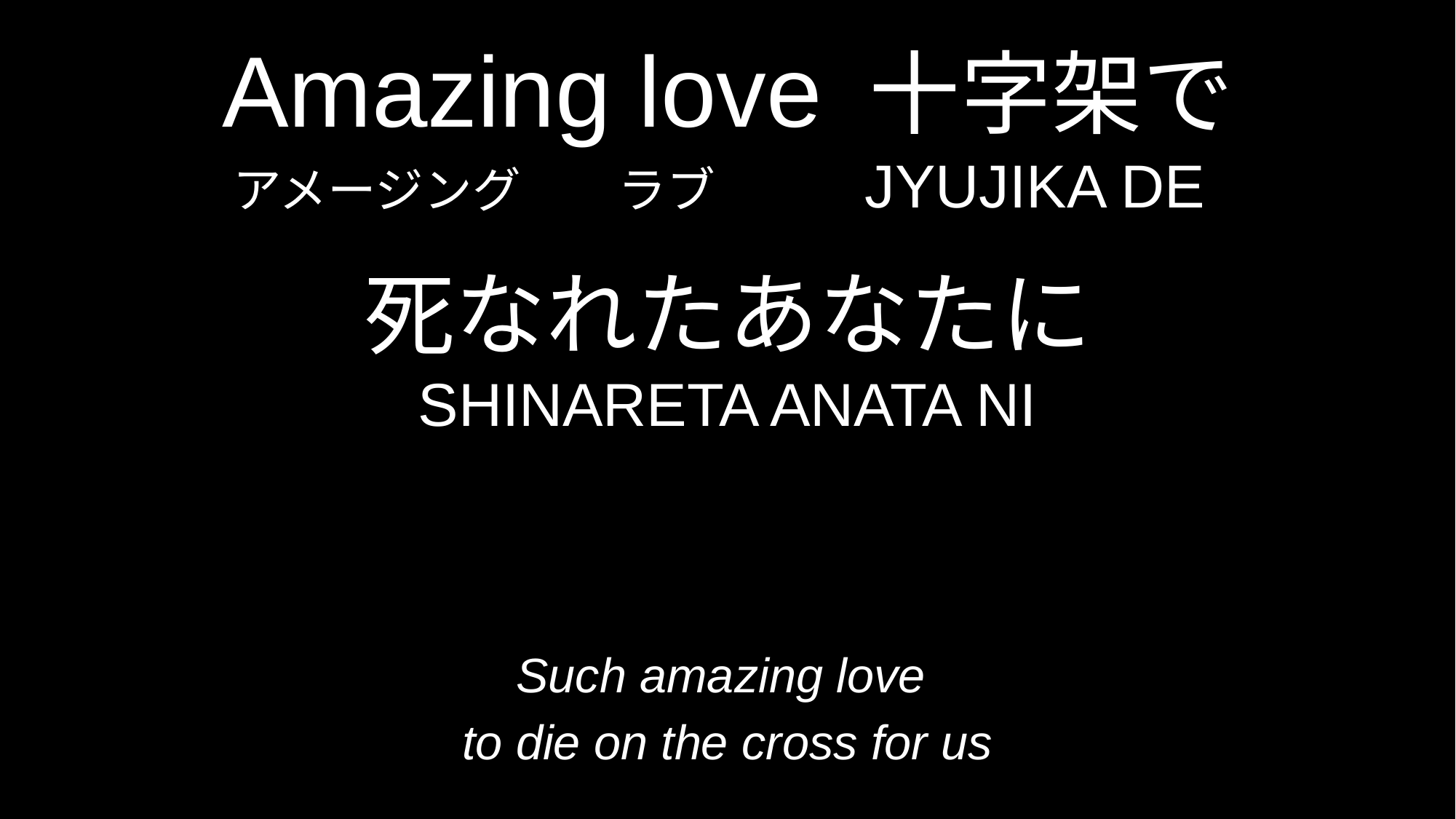

# Amazing love 十字架で アメージング　　ラブ 　　JYUJIKA DE 死なれたあなたに SHINARETA ANATA NI
Such amazing love
to die on the cross for us